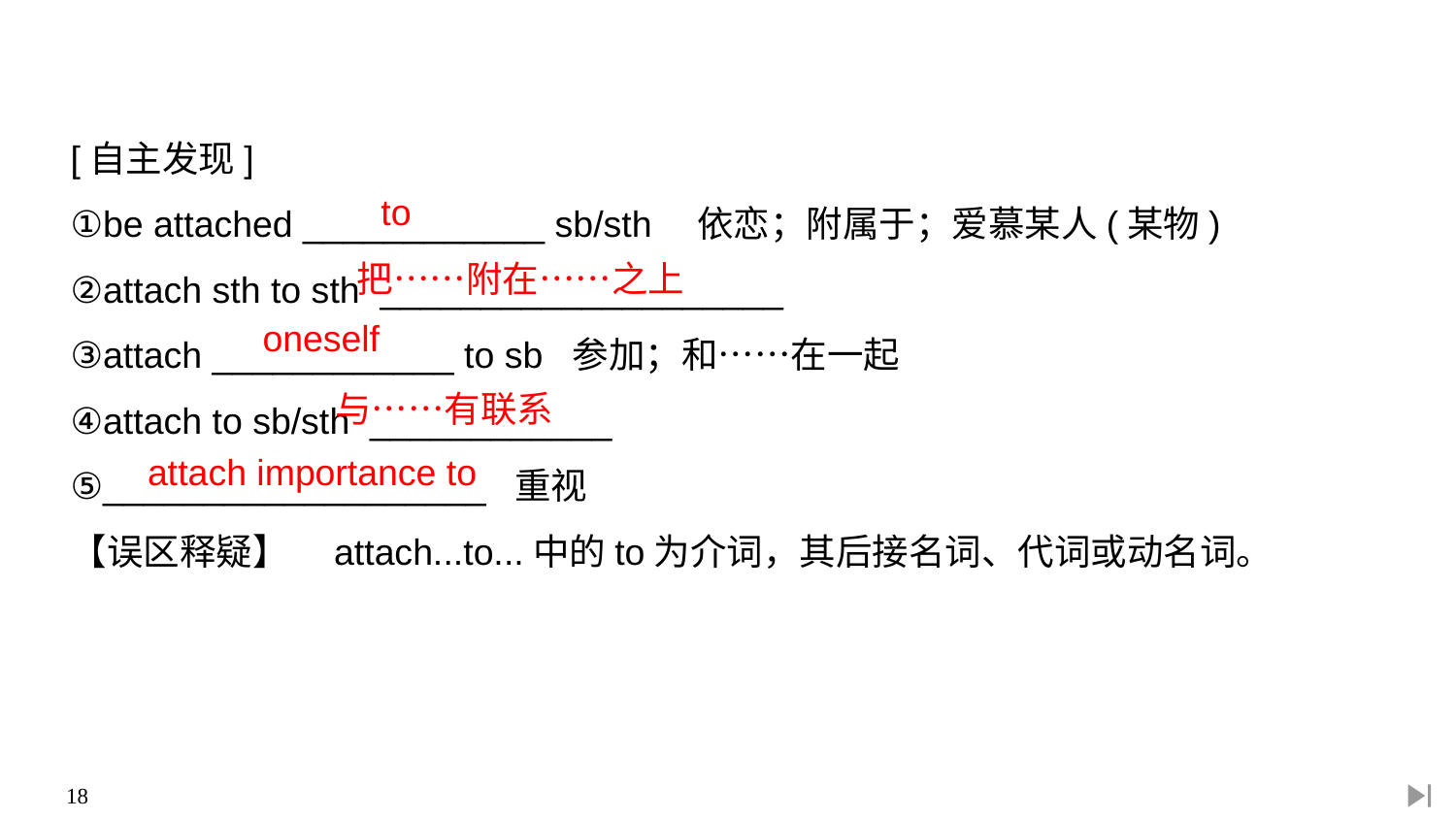

[自主发现]
①be attached ____________ sb/sth　依恋；附属于；爱慕某人(某物)
②attach sth to sth  ____________________
③attach ____________ to sb  参加；和……在一起
④attach to sb/sth  ____________
⑤___________________  重视
【误区释疑】　attach...to...中的to为介词，其后接名词、代词或动名词。
to
把……附在……之上
oneself
与……有联系
attach importance to